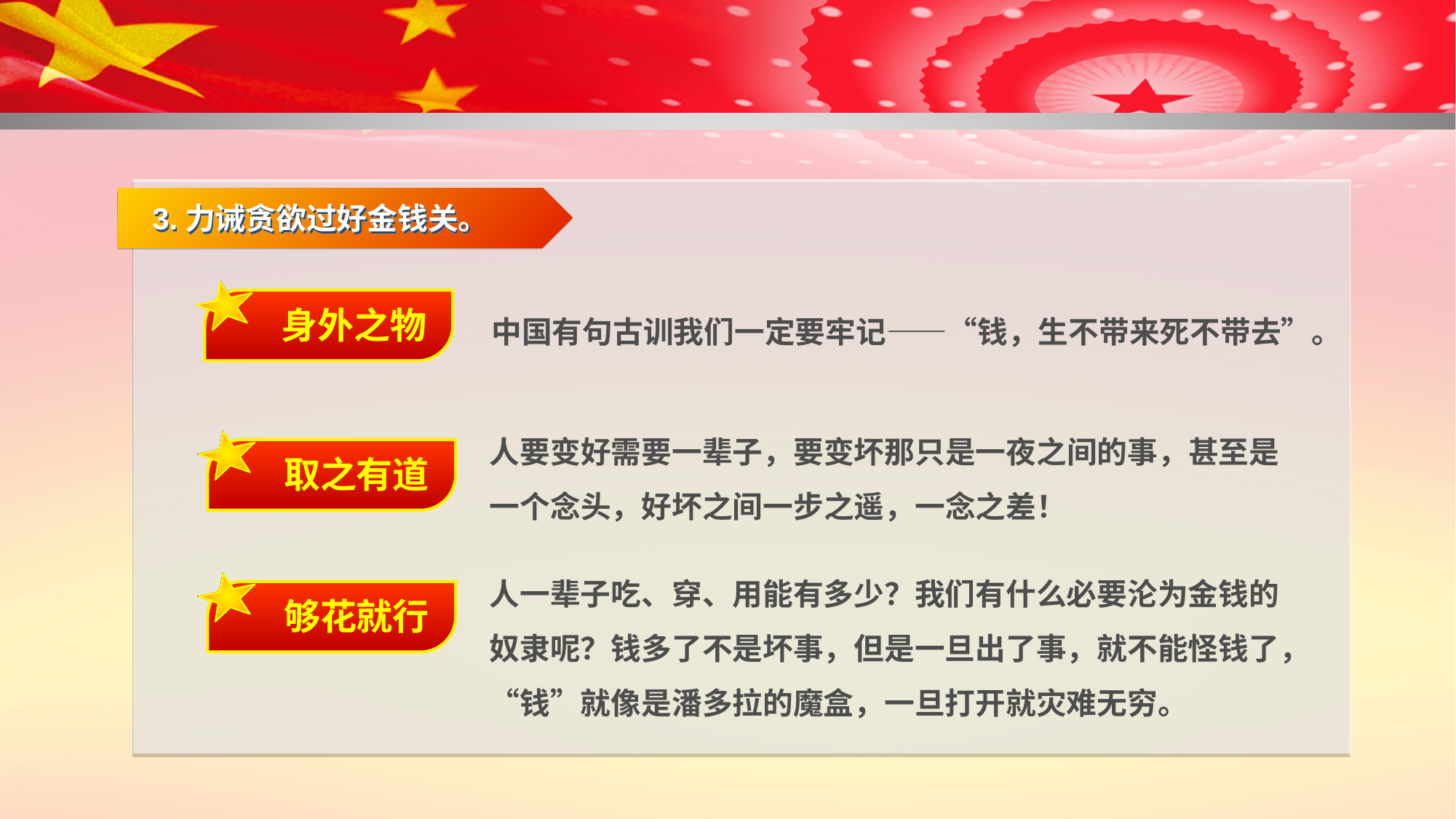

3.力诫贪欲过好金钱关。

身外之物
中国有句古训我们一定要牢记——“钱，生不带来死不带去”。
人要变好需要一辈子，要变坏那只是一夜之间的事，甚至是一个念头，好坏之间一步之遥，一念之差！

取之有道
人一辈子吃、穿、用能有多少？我们有什么必要沦为金钱的奴隶呢？钱多了不是坏事，但是一旦出了事，就不能怪钱了，“钱”就像是潘多拉的魔盒，一旦打开就灾难无穷。

够花就行